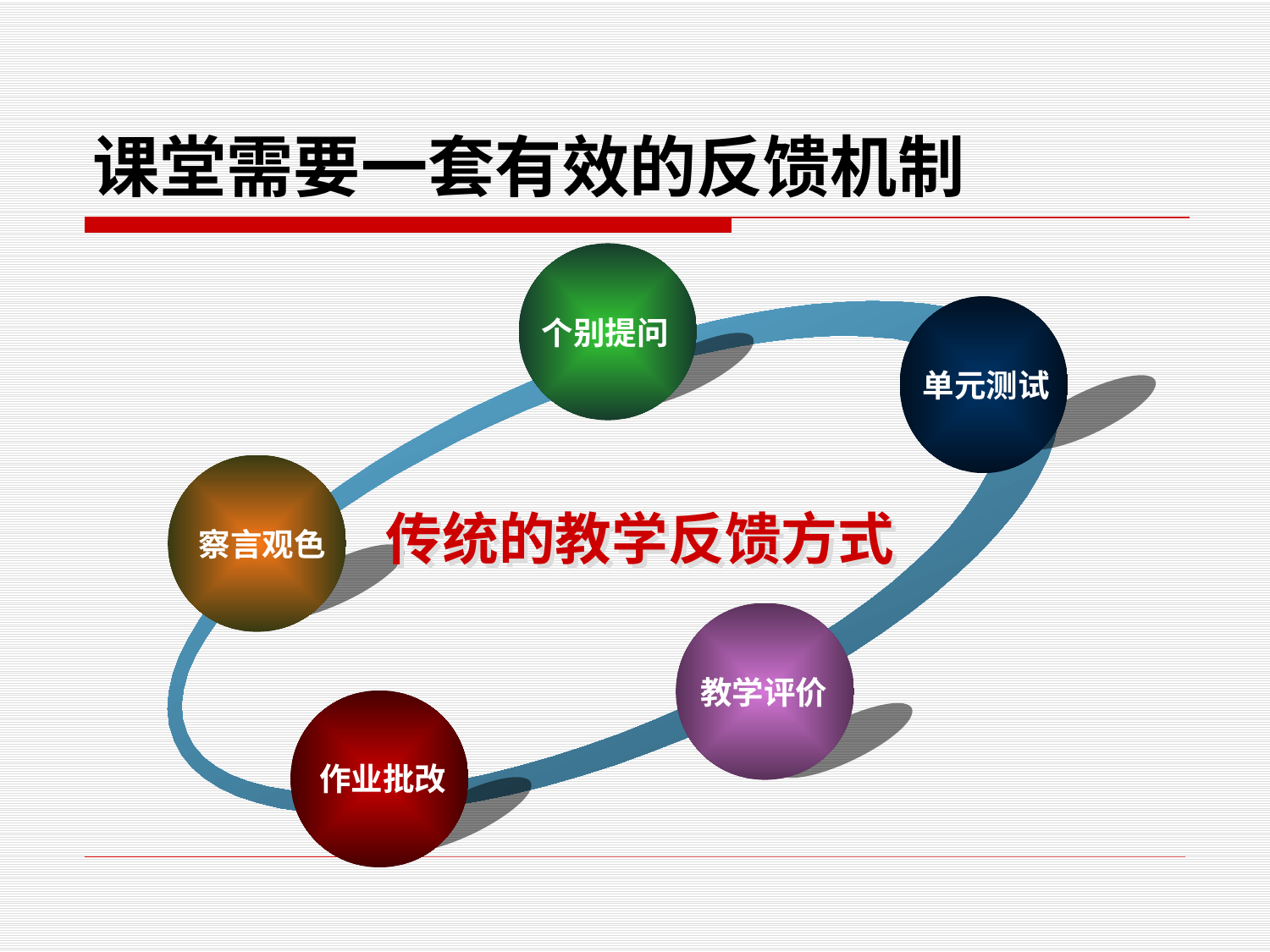

# 课堂需要一套有效的反馈机制

个别提问
国际化
创一流

单元测试

传统的教学反馈方式
察言观色

教学评价

作业批改